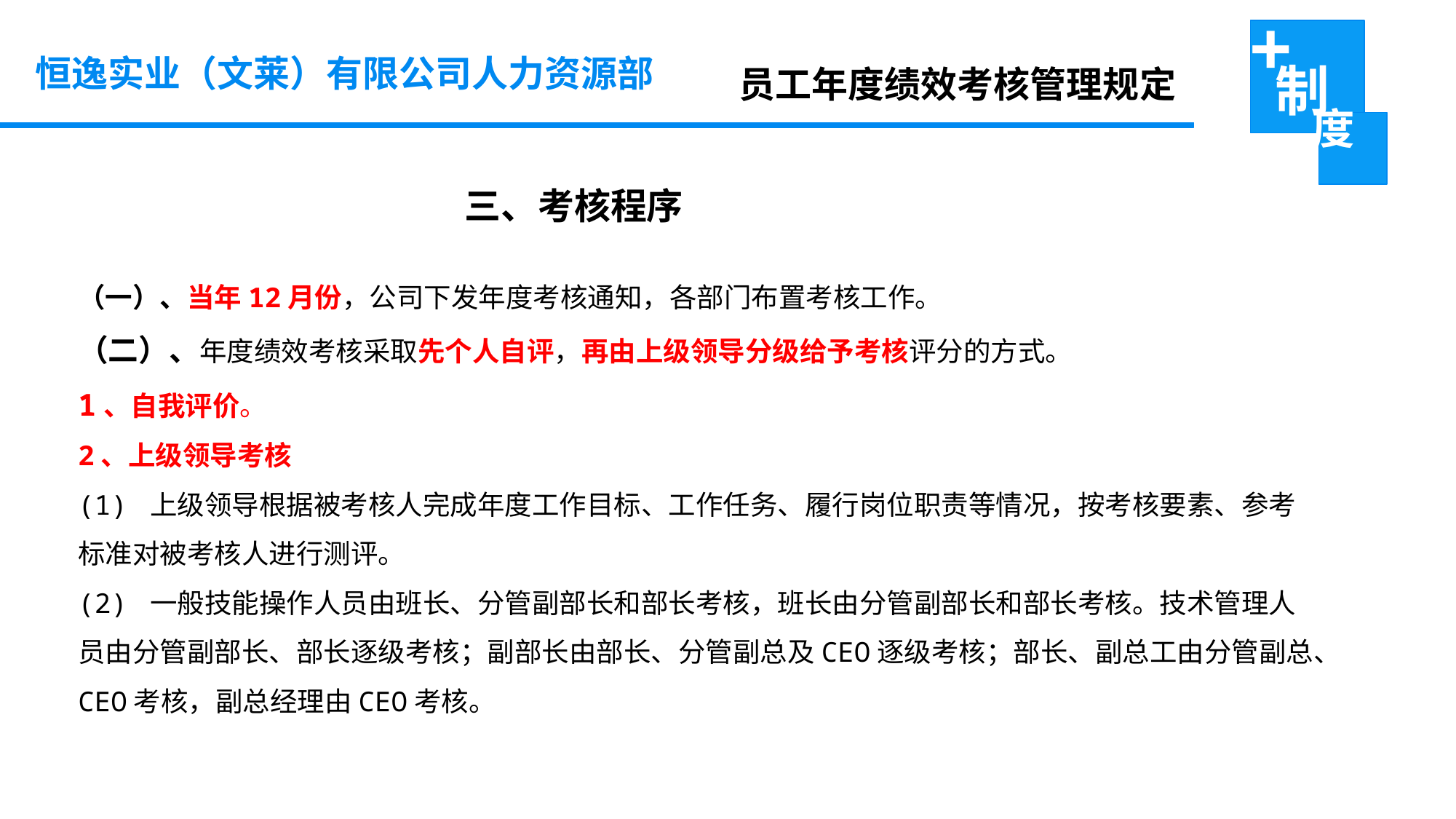

恒逸实业（文莱）有限公司人力资源部
员工年度绩效考核管理规定
 三、考核程序
（一）、当年12月份，公司下发年度考核通知，各部门布置考核工作。
（二）、年度绩效考核采取先个人自评，再由上级领导分级给予考核评分的方式。
1、自我评价。
2、上级领导考核
(1) 上级领导根据被考核人完成年度工作目标、工作任务、履行岗位职责等情况，按考核要素、参考标准对被考核人进行测评。
(2) 一般技能操作人员由班长、分管副部长和部长考核，班长由分管副部长和部长考核。技术管理人员由分管副部长、部长逐级考核；副部长由部长、分管副总及CEO逐级考核；部长、副总工由分管副总、CEO考核，副总经理由CEO考核。